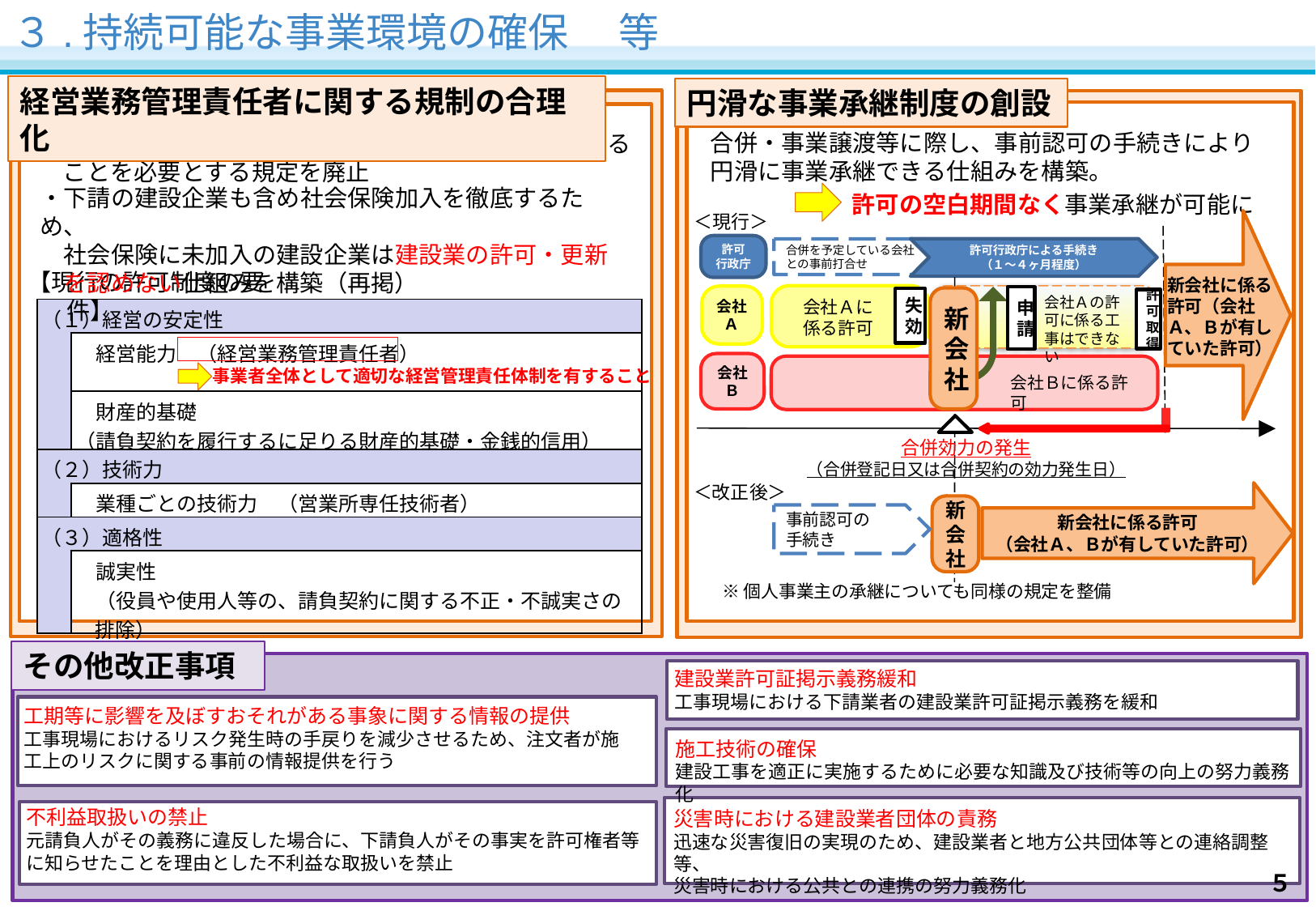

# ３.持続可能な事業環境の確保 　等
経営業務管理責任者に関する規制の合理化
円滑な事業承継制度の創設

合併・事業譲渡等に際し、事前認可の手続きにより
円滑に事業承継できる仕組みを構築。

許可の空白期間なく事業承継が可能に

・建設業経営に関し過去５年以上の経験者が役員にいる
　ことを必要とする規定を廃止
・下請の建設企業も含め社会保険加入を徹底するため、
　社会保険に未加入の建設企業は建設業の許可・更新
　を認めない仕組みを構築（再掲）
＜現行＞

許可
行政庁
許可行政庁による手続き
（１～４ヶ月程度）
合併を予定している会社との事前打合せ
【現行の許可制度の要件】
新会社に係る許可（会社Ａ、Ｂが有していた許可）

会社Ａ
会社Ａの許可に係る工事はできない
申請
新会社
失効
許可取得
会社Ａに係る許可
| （１）経営の安定性 |  |
| --- | --- |
|  | 経営能力　（経営業務管理責任者） |
|  | 財産的基礎　 （請負契約を履行するに足りる財産的基礎・金銭的信用） |
| （２）技術力 |  |
|  | 業種ごとの技術力　（営業所専任技術者） |
| （３）適格性 |  |
|  | 誠実性 　（役員や使用人等の、請負契約に関する不正・不誠実さの排除） |

会社Ｂ

事業者全体として適切な経営管理責任体制を有すること

会社Ｂに係る許可

合併効力の発生
（合併登記日又は合併契約の効力発生日）
＜改正後＞
新会社に係る許可
（会社Ａ、Ｂが有していた許可）
新会社
事前認可の
手続き
※個人事業主の承継についても同様の規定を整備
その他改正事項

建設業許可証掲示義務緩和
工事現場における下請業者の建設業許可証掲示義務を緩和

工期等に影響を及ぼすおそれがある事象に関する情報の提供
工事現場におけるリスク発生時の手戻りを減少させるため、注文者が施工上のリスクに関する事前の情報提供を行う

施工技術の確保
建設工事を適正に実施するために必要な知識及び技術等の向上の努力義務化

災害時における建設業者団体の責務
迅速な災害復旧の実現のため、建設業者と地方公共団体等との連絡調整等、
災害時における公共との連携の努力義務化
不利益取扱いの禁止
元請負人がその義務に違反した場合に、下請負人がその事実を許可権者等に知らせたことを理由とした不利益な取扱いを禁止

５